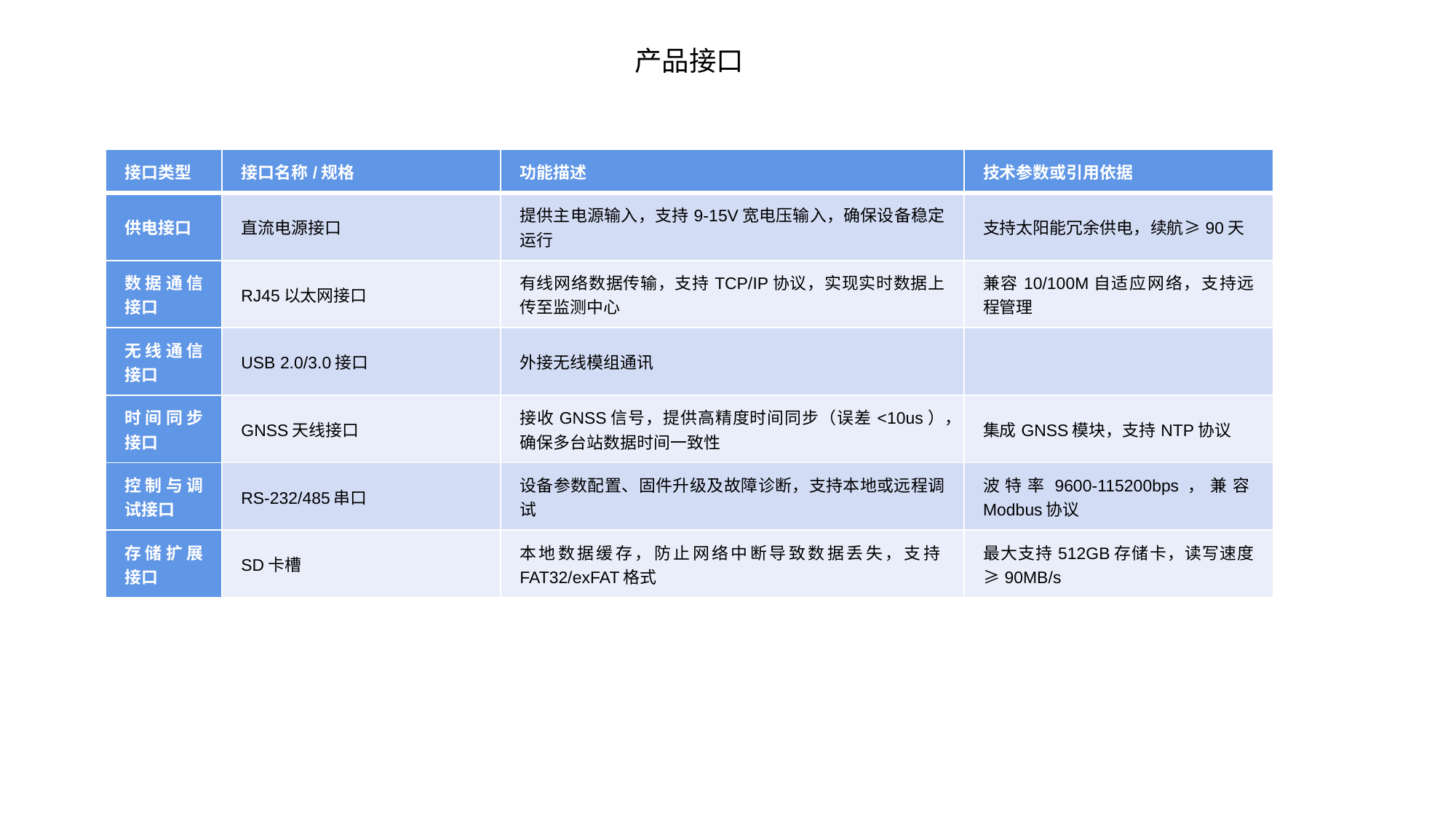

产品接口
| 接口类型 | 接口名称/规格 | 功能描述 | 技术参数或引用依据 |
| --- | --- | --- | --- |
| 供电接口 | 直流电源接口 | 提供主电源输入，支持9-15V宽电压输入，确保设备稳定运行 | 支持太阳能冗余供电，续航≥90天 |
| 数据通信接口 | RJ45以太网接口 | 有线网络数据传输，支持TCP/IP协议，实现实时数据上传至监测中心 | 兼容10/100M自适应网络，支持远程管理 |
| 无线通信接口 | USB 2.0/3.0接口 | 外接无线模组通讯 |  |
| 时间同步接口 | GNSS天线接口 | 接收GNSS信号，提供高精度时间同步（误差<10us），确保多台站数据时间一致性 | 集成GNSS模块，支持NTP协议 |
| 控制与调试接口 | RS-232/485串口 | 设备参数配置、固件升级及故障诊断，支持本地或远程调试 | 波特率9600-115200bps，兼容Modbus协议 |
| 存储扩展接口 | SD卡槽 | 本地数据缓存，防止网络中断导致数据丢失，支持FAT32/exFAT格式 | 最大支持512GB存储卡，读写速度≥90MB/s |